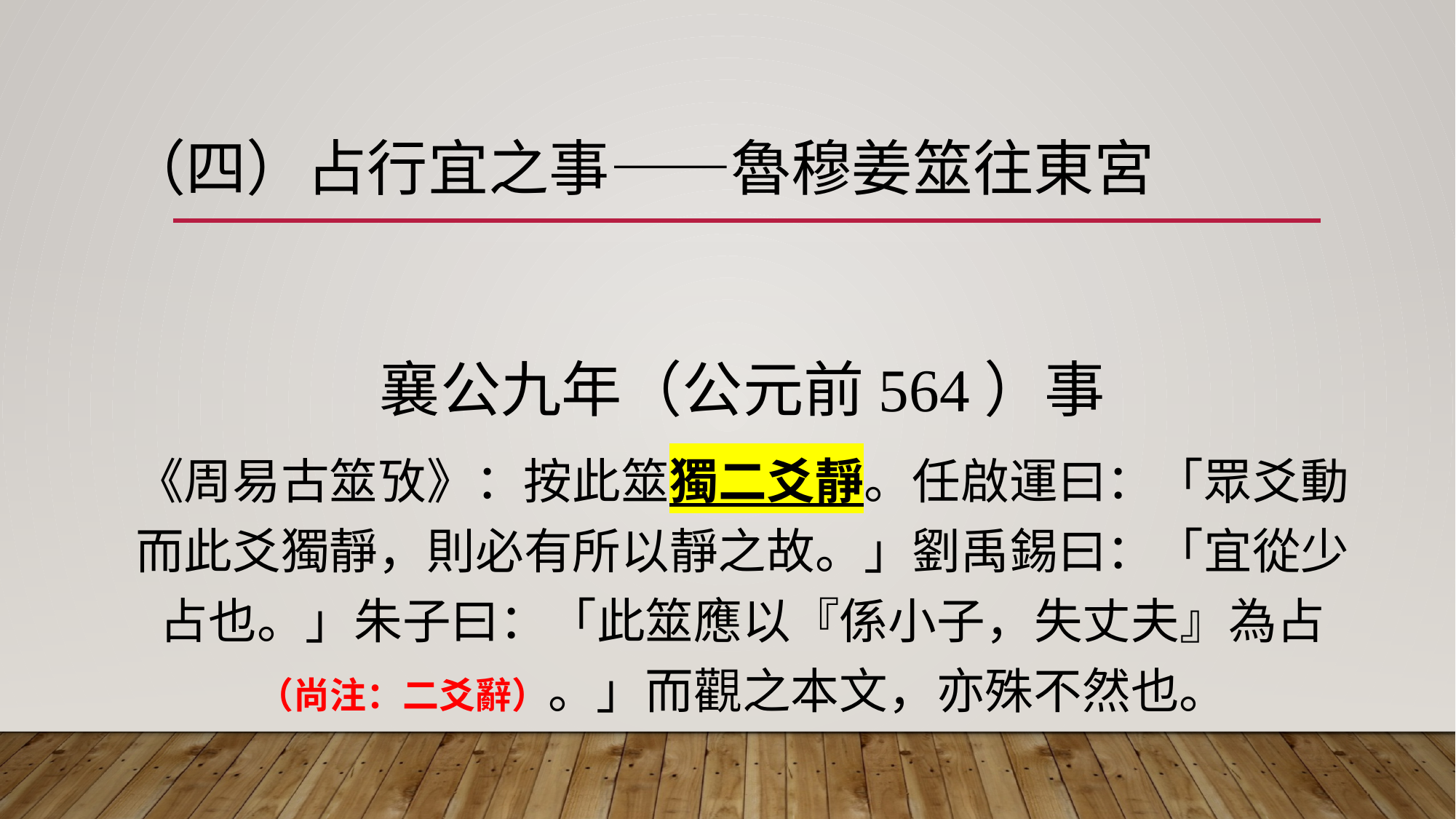

# （四）占行宜之事——魯穆姜筮往東宮

襄公九年（公元前564）事
《周易古筮攷》：按此筮獨二爻靜。任啟運曰：「眾爻動而此爻獨靜，則必有所以靜之故。」劉禹錫曰：「宜從少占也。」朱子曰：「此筮應以『係小子，失丈夫』為占（尚注：二爻辭）。」而觀之本文，亦殊不然也。